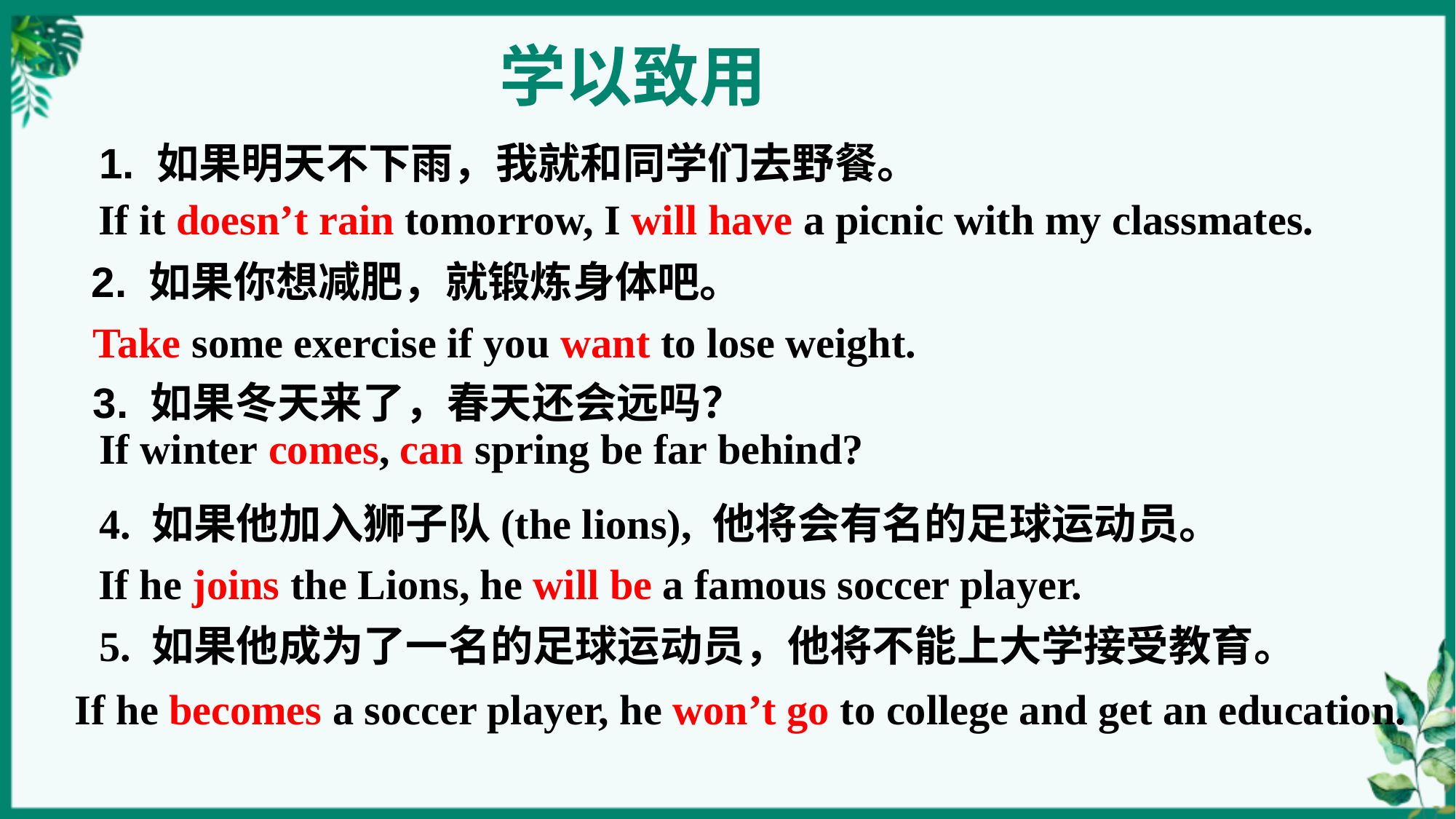

学以致用
1. 如果明天不下雨，我就和同学们去野餐。
If it doesn’t rain tomorrow, I will have a picnic with my classmates.
2. 如果你想减肥，就锻炼身体吧。
Take some exercise if you want to lose weight.
3. 如果冬天来了，春天还会远吗？
If winter comes, can spring be far behind?
4. 如果他加入狮子队(the lions), 他将会有名的足球运动员。
If he joins the Lions, he will be a famous soccer player.
5. 如果他成为了一名的足球运动员，他将不能上大学接受教育。
If he becomes a soccer player, he won’t go to college and get an education.